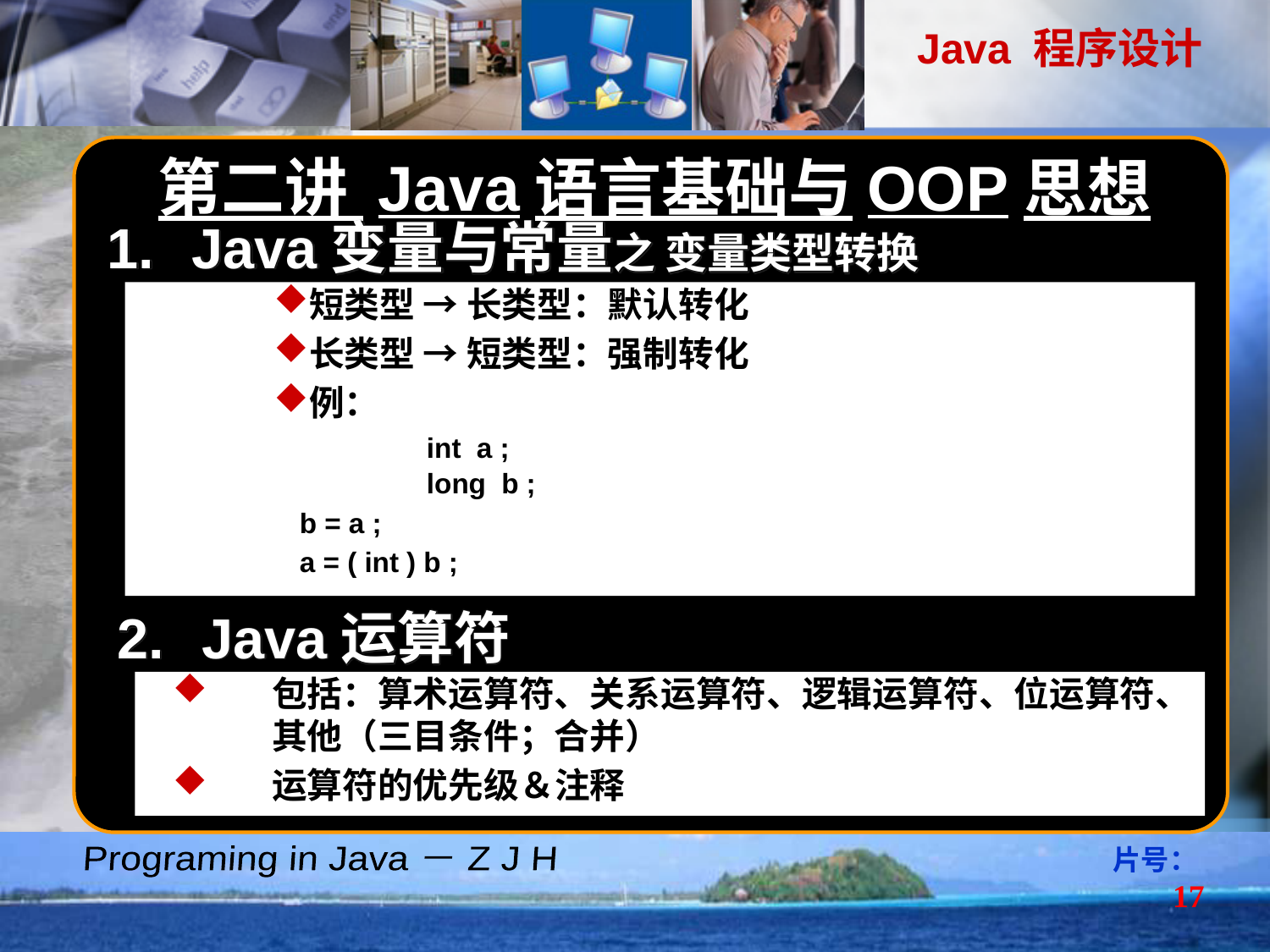

第二讲 Java语言基础与OOP思想
Java变量与常量之 变量类型转换
短类型 → 长类型：默认转化
长类型 → 短类型：强制转化
例：
		int  a ;
	        	long  b ;
	b = a ;
	a = ( int ) b ;
Java运算符
包括：算术运算符、关系运算符、逻辑运算符、位运算符、其他（三目条件；合并）
运算符的优先级＆注释
片号：17